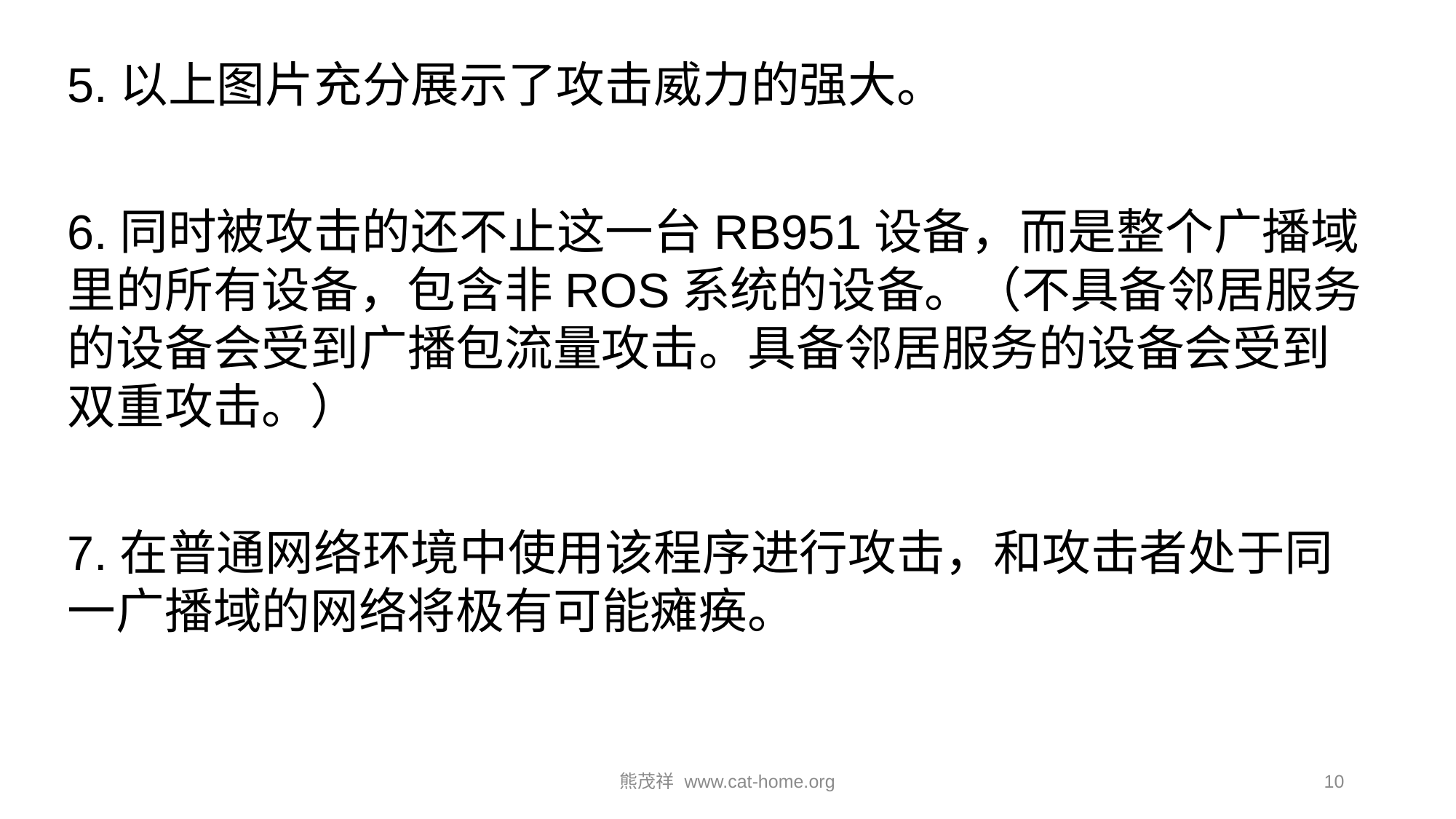

5.以上图片充分展示了攻击威力的强大。

6.同时被攻击的还不止这一台RB951设备，而是整个广播域里的所有设备，包含非ROS系统的设备。（不具备邻居服务的设备会受到广播包流量攻击。具备邻居服务的设备会受到双重攻击。）

7.在普通网络环境中使用该程序进行攻击，和攻击者处于同一广播域的网络将极有可能瘫痪。

熊茂祥 www.cat-home.org
10